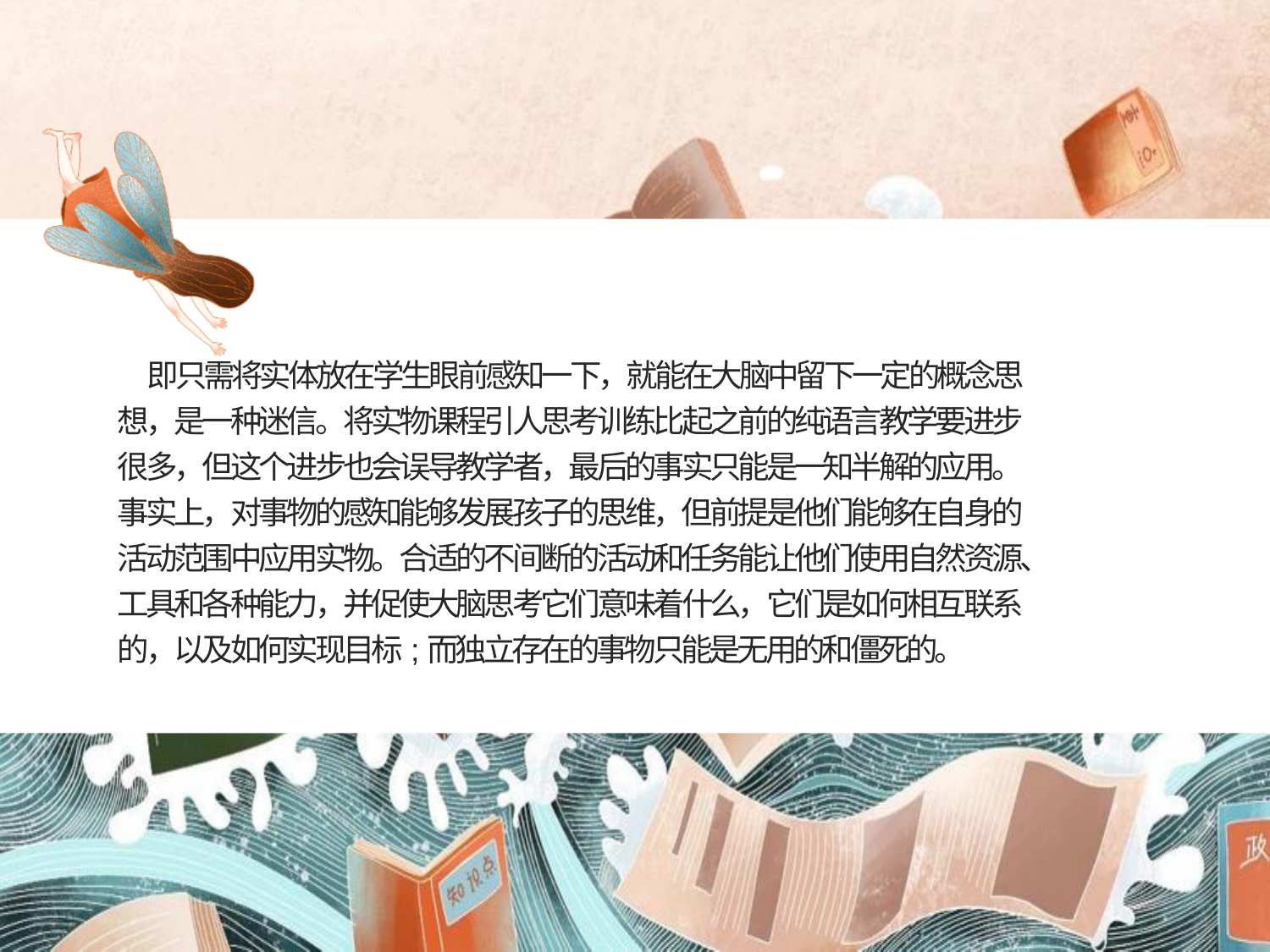

即只需将实体放在学生眼前感知一下，就能在大脑中留下一定的概念思想，是一种迷信。将实物课程引人思考训练比起之前的纯语言教学要进步很多，但这个进步也会误导教学者，最后的事实只能是一知半解的应用。事实上，对事物的感知能够发展孩子的思维，但前提是他们能够在自身的活动范围中应用实物。合适的不间断的活动和任务能让他们使用自然资源、工具和各种能力，并促使大脑思考它们意味着什么，它们是如何相互联系的，以及如何实现目标;而独立存在的事物只能是无用的和僵死的。